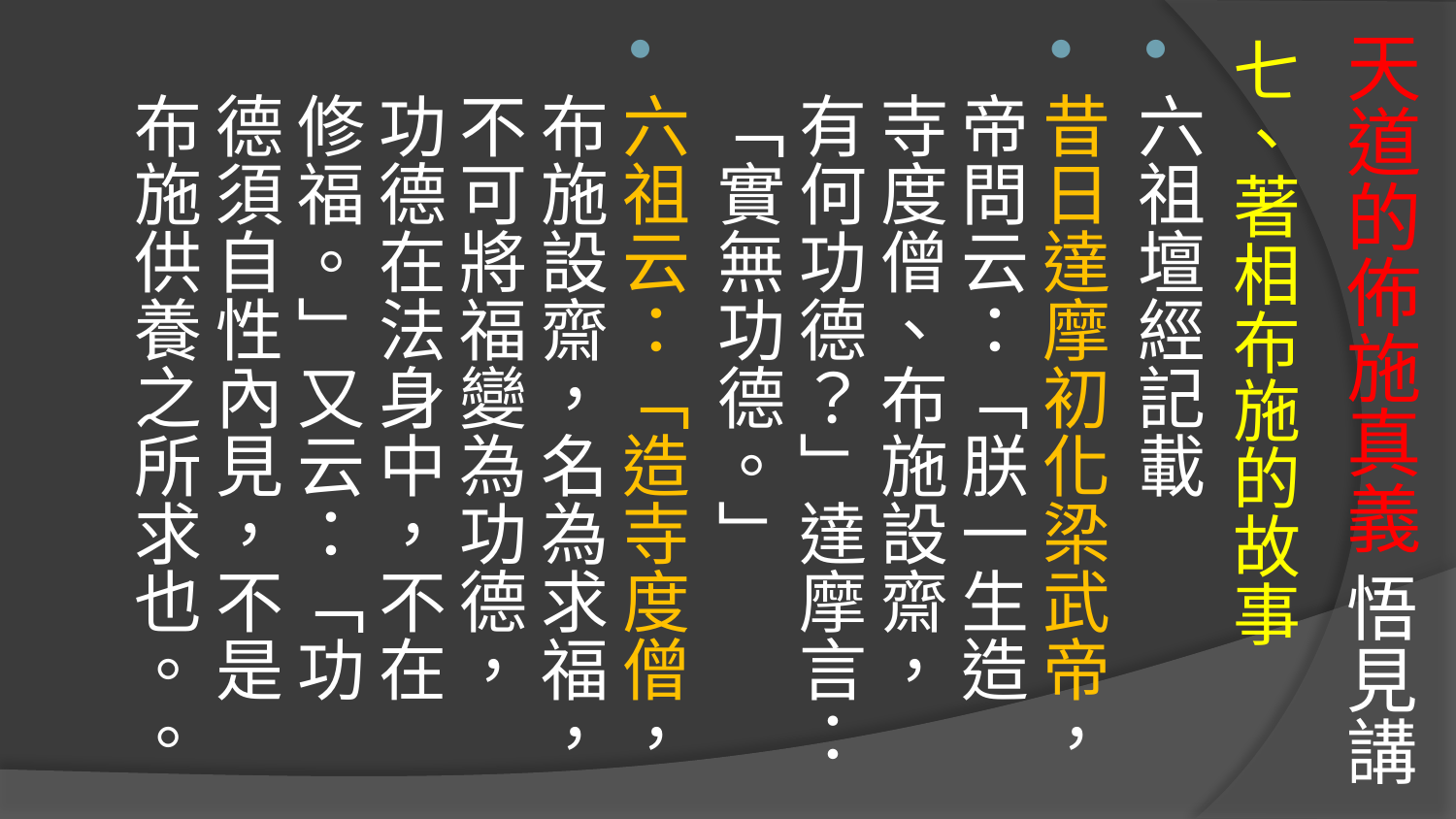

七、著相布施的故事
六祖壇經記載
昔日達摩初化梁武帝，帝問云：「朕一生造寺度僧、布施設齋，有何功德？」達摩言：「實無功德。」
六祖云：「造寺度僧，布施設齋，名為求福，不可將福變為功德，功德在法身中，不在修福。」又云：「功德須自性內見，不是布施供養之所求也。。

# 天道的佈施真義 悟見講